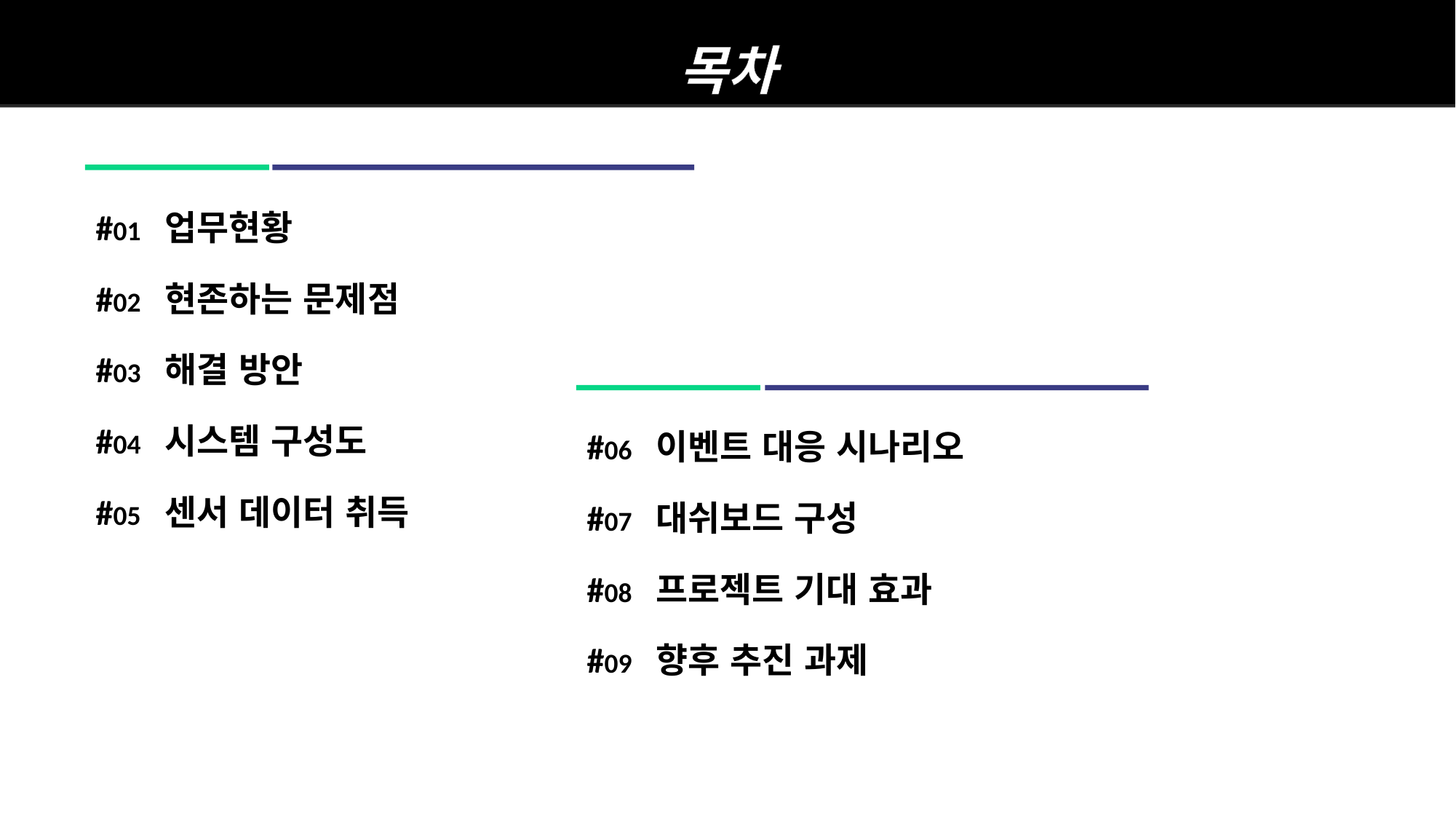

목차

#01  업무현황
#02  현존하는 문제점
#03  해결 방안
#04  시스템 구성도
#05  센서 데이터 취득

#06  이벤트 대응 시나리오
#07  대쉬보드 구성
#08  프로젝트 기대 효과
#09  향후 추진 과제